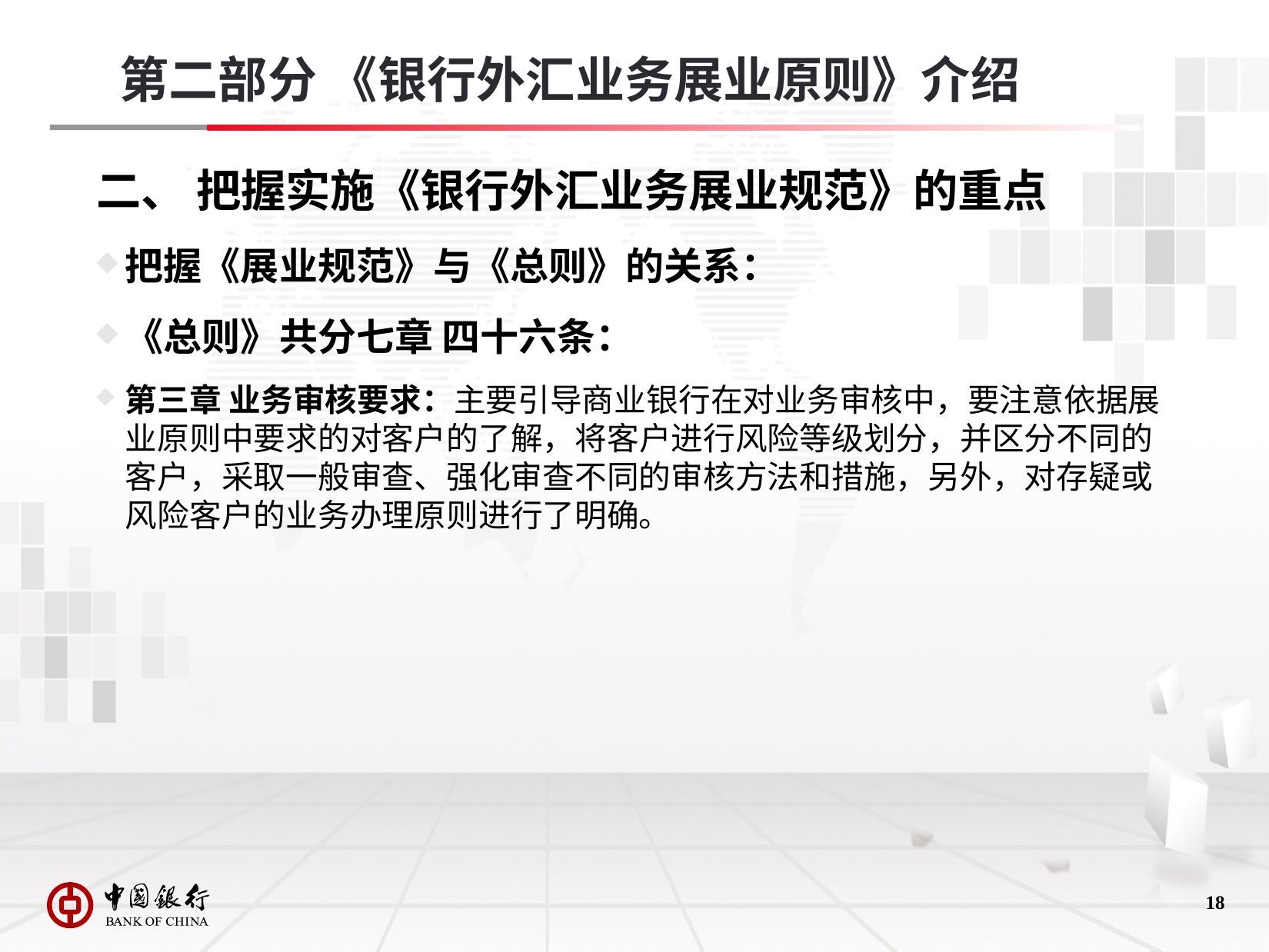

第二部分 《银行外汇业务展业原则》介绍
# 二、 把握实施《银行外汇业务展业规范》的重点
把握《展业规范》与《总则》的关系：
《总则》共分七章 四十六条：
第三章 业务审核要求：主要引导商业银行在对业务审核中，要注意依据展业原则中要求的对客户的了解，将客户进行风险等级划分，并区分不同的客户，采取一般审查、强化审查不同的审核方法和措施，另外，对存疑或风险客户的业务办理原则进行了明确。

18